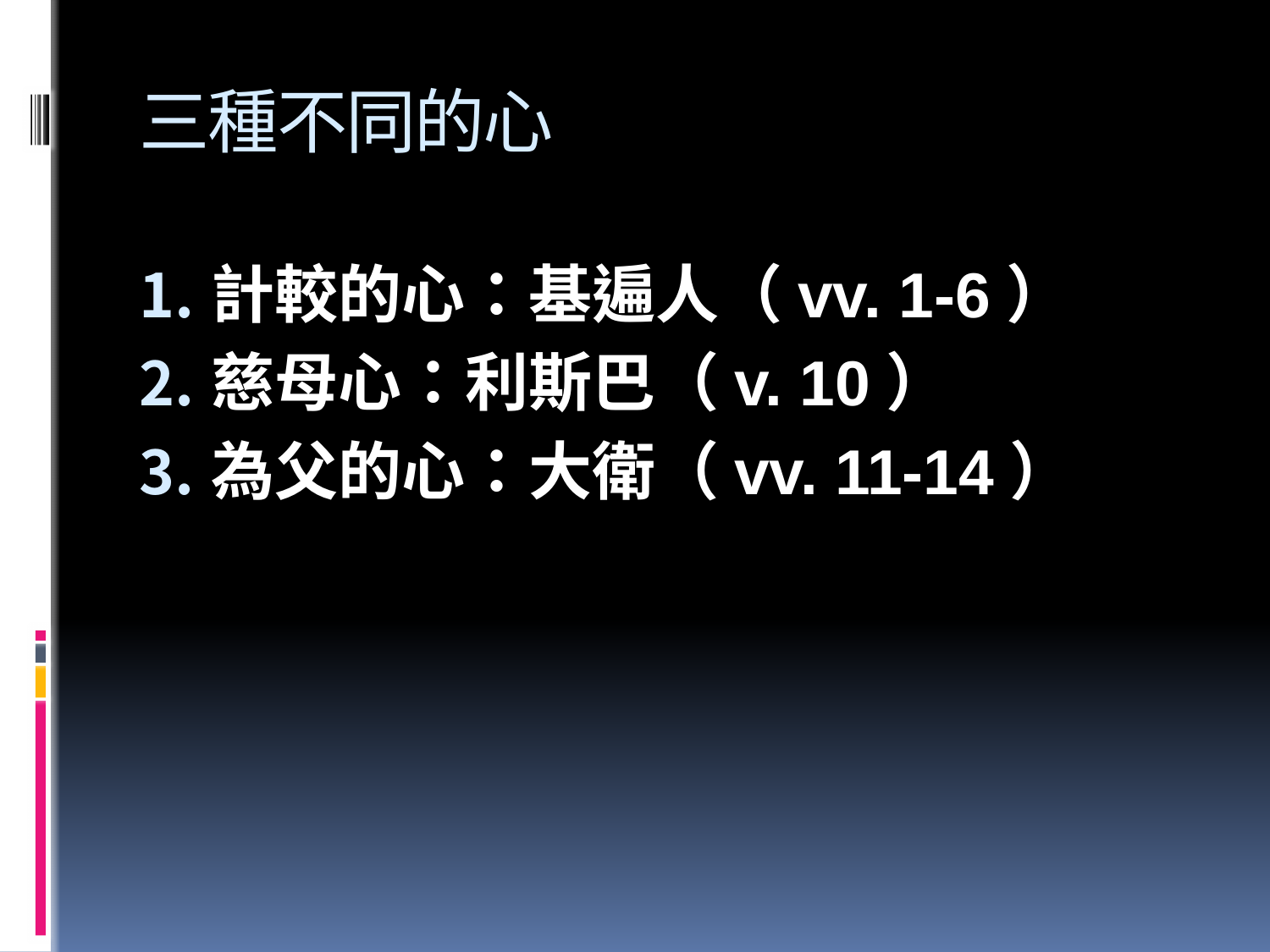

# 三種不同的心
計較的心：基遍人（vv. 1-6）
慈母心：利斯巴（v. 10）
為父的心：大衛（vv. 11-14）